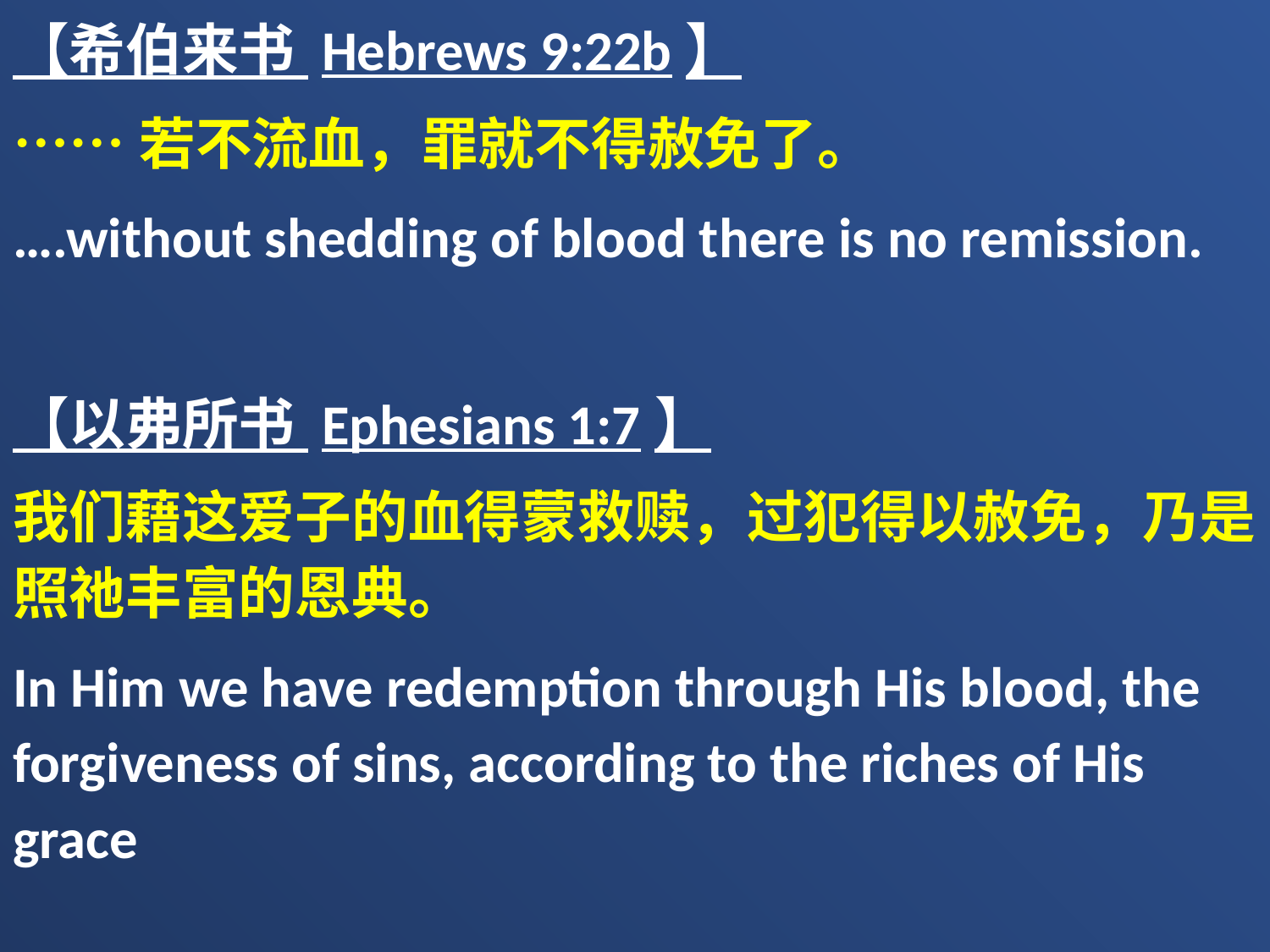

【希伯来书 Hebrews 9:22b】
……若不流血，罪就不得赦免了。
….without shedding of blood there is no remission.

【以弗所书 Ephesians 1:7】
我们藉这爱子的血得蒙救赎，过犯得以赦免，乃是照祂丰富的恩典。
In Him we have redemption through His blood, the forgiveness of sins, according to the riches of His grace